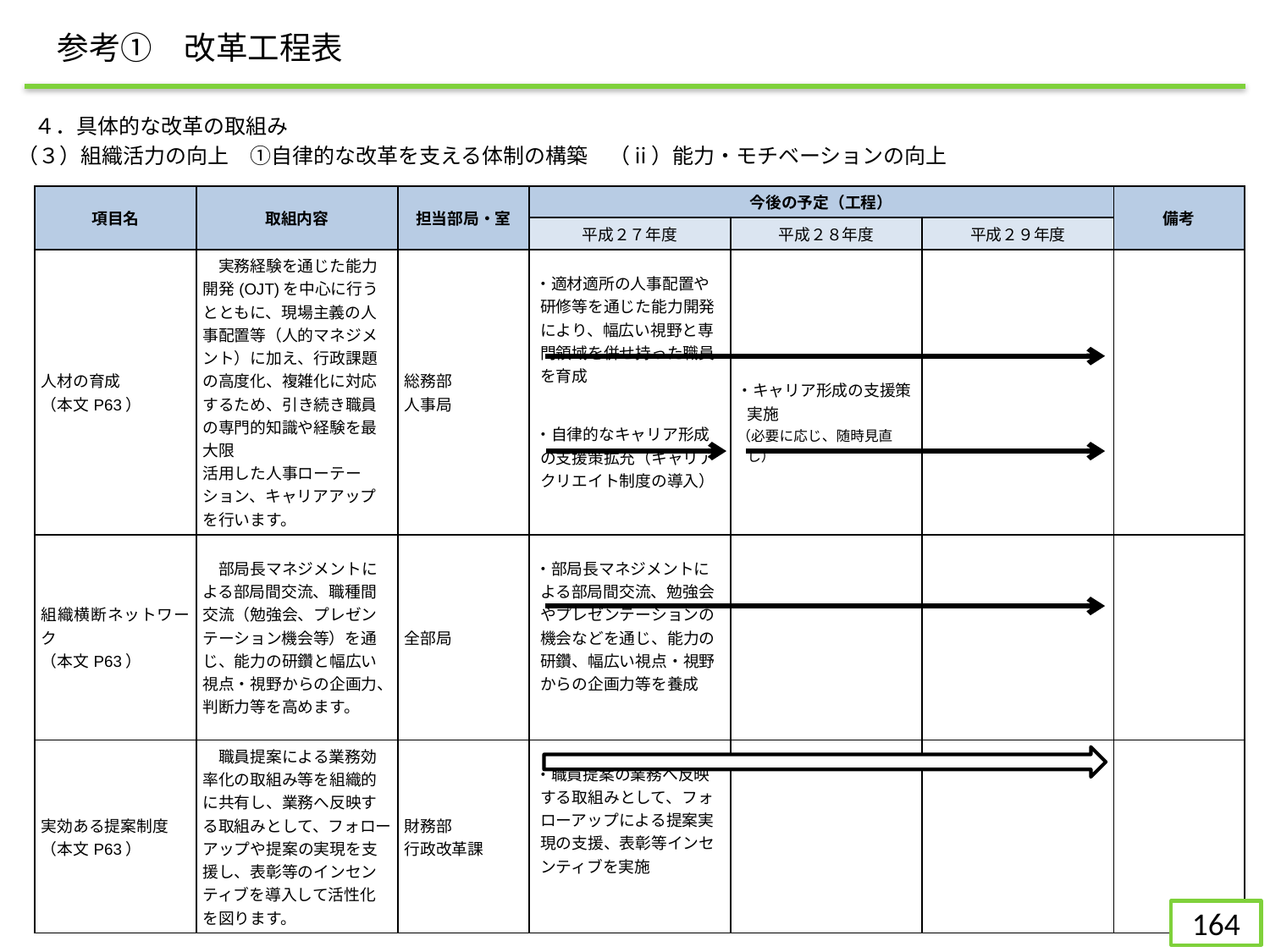

参考①　改革工程表
４．具体的な改革の取組み
（３）組織活力の向上　①自律的な改革を支える体制の構築　（ⅱ）能力・モチベーションの向上
| 項目名 | 取組内容 | 担当部局・室 | 今後の予定（工程） |  |  | 備考 |
| --- | --- | --- | --- | --- | --- | --- |
|  |  |  | 平成２７年度 | 平成２８年度 | 平成２９年度 |  |
| 人材の育成 （本文P63） | 実務経験を通じた能力開発(OJT)を中心に行うとともに、現場主義の人事配置等（人的マネジメント）に加え、行政課題の高度化、複雑化に対応するため、引き続き職員の専門的知識や経験を最大限 活用した人事ローテーション、キャリアアップを行います。 | 総務部 人事局 | ・適材適所の人事配置や研修等を通じた能力開発により、幅広い視野と専門領域を併せ持った職員を育成   ・自律的なキャリア形成の支援策拡充（キャリアクリエイト制度の導入） | ・キャリア形成の支援策実施 （必要に応じ、随時見直し） |  |  |
| 組織横断ネットワーク （本文P63） | 部局長マネジメントによる部局間交流、職種間交流（勉強会、プレゼンテーション機会等）を通じ、能力の研鑽と幅広い視点・視野からの企画力、判断力等を高めます。 | 全部局 | ・部局長マネジメントによる部局間交流、勉強会やプレゼンテーションの機会などを通じ、能力の研鑽、幅広い視点・視野からの企画力等を養成 |  |  |  |
| 実効ある提案制度 （本文P63） | 職員提案による業務効率化の取組み等を組織的に共有し、業務へ反映する取組みとして、フォローアップや提案の実現を支援し、表彰等のインセンティブを導入して活性化を図ります。 | 財務部 行政改革課 | ・職員提案の業務へ反映する取組みとして、フォローアップによる提案実現の支援、表彰等インセンティブを実施 |  |  |  |

164